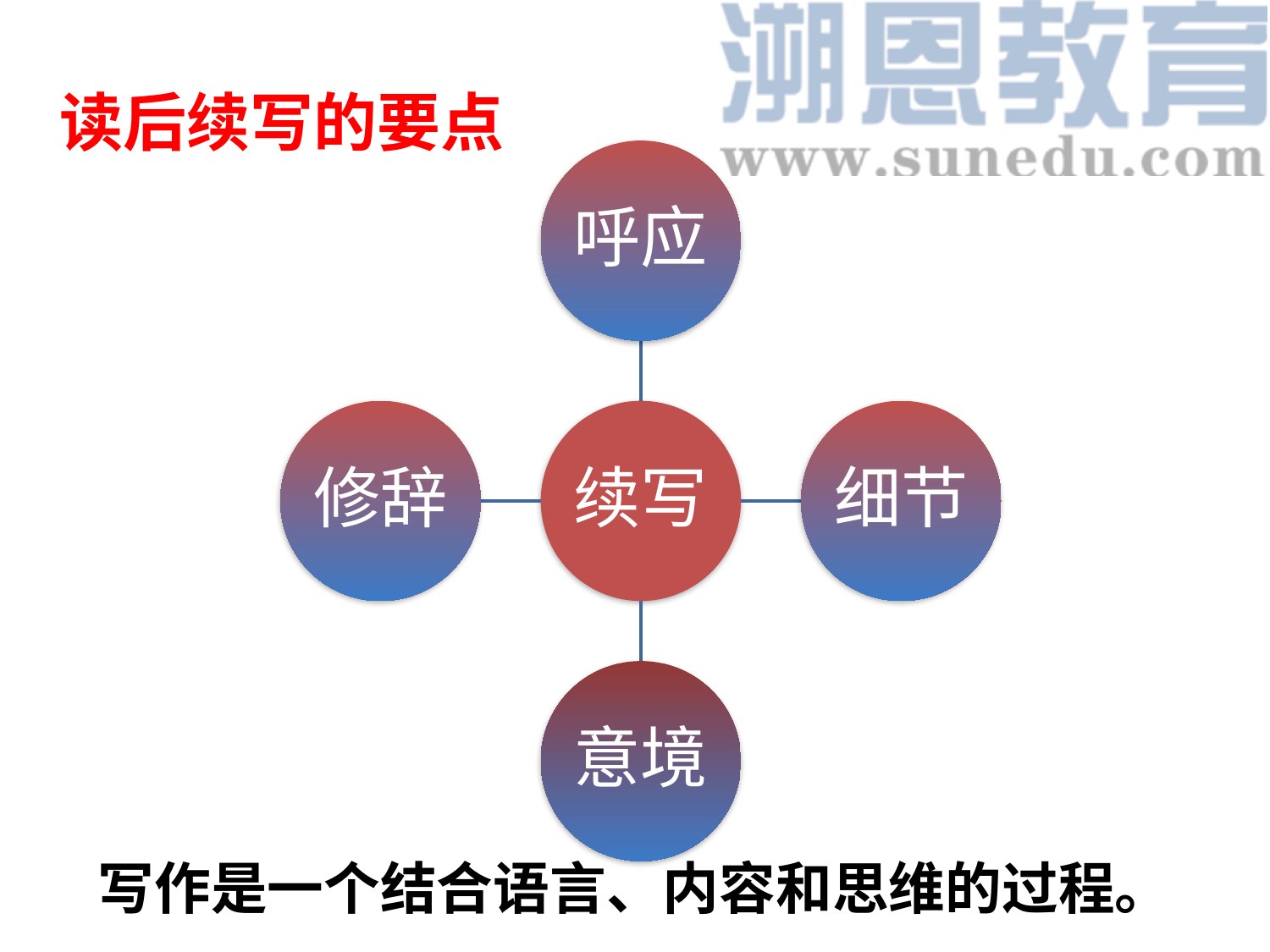

读后续写的要点
续写

呼应

细节

意境

修辞
写作是一个结合语言、内容和思维的过程。